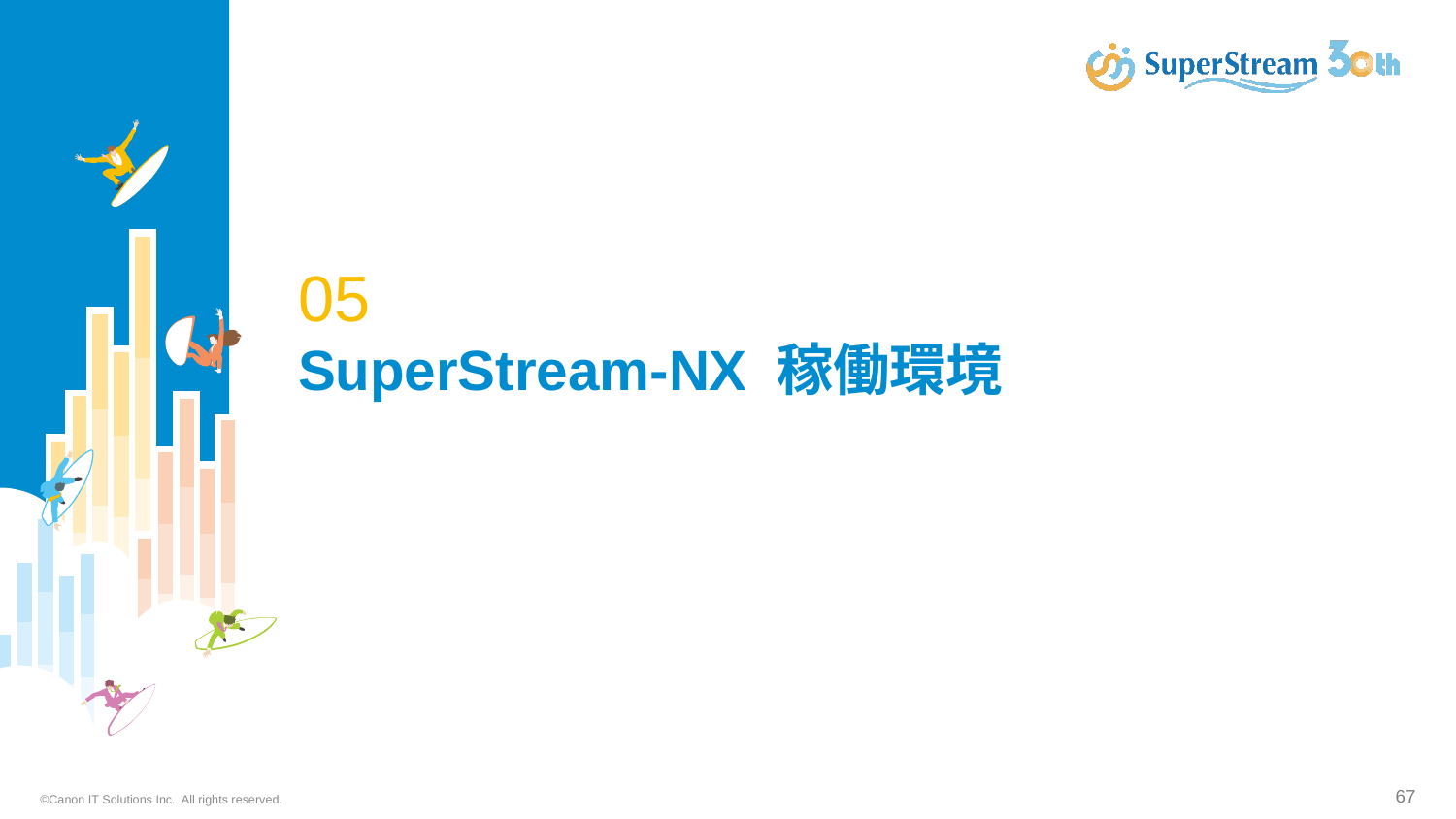

# 05 SuperStream-NX 稼働環境
©Canon IT Solutions Inc.  All rights reserved.
67